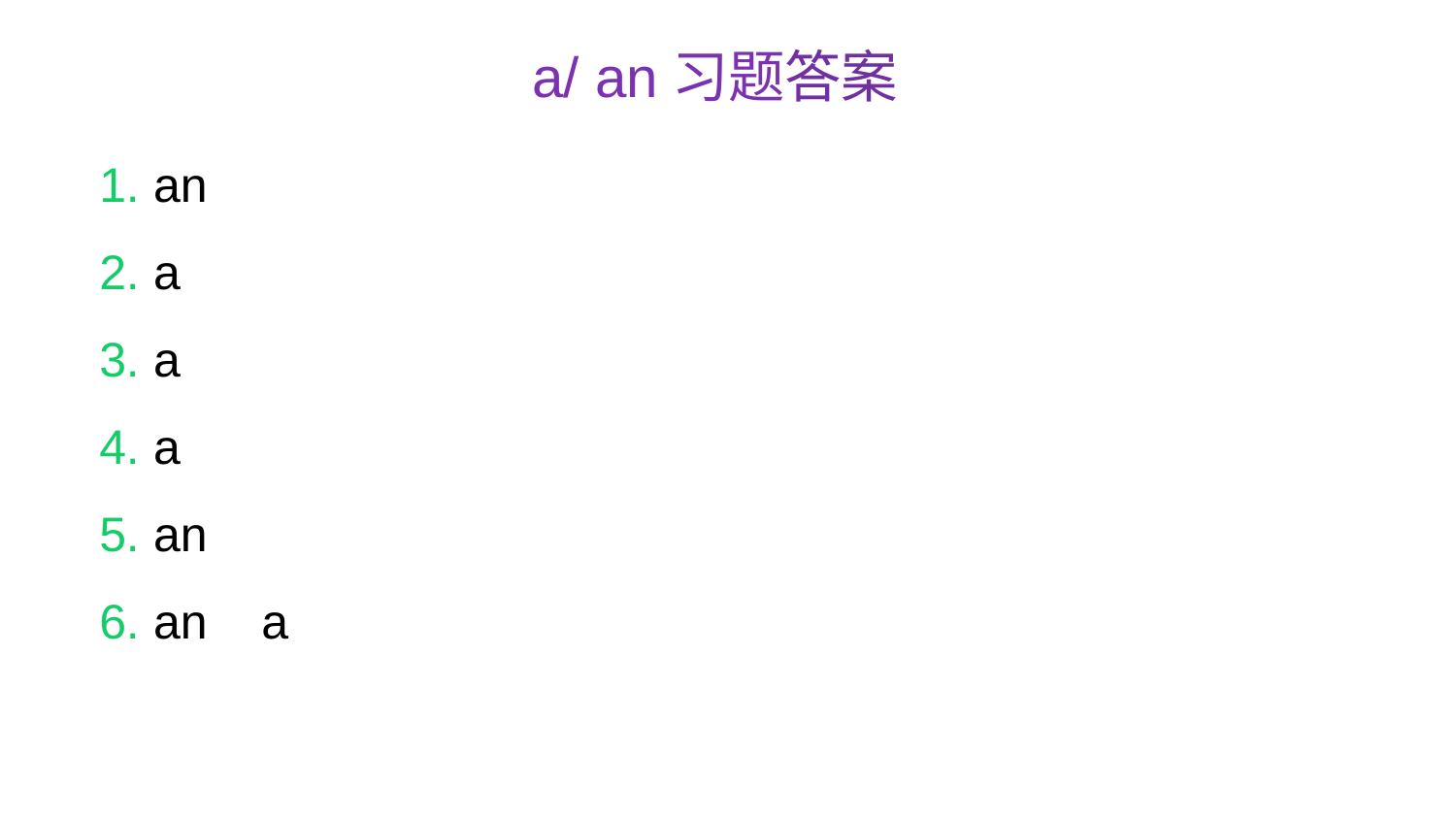

a/ an习题答案
1. an
2. a
3. a
4. a
5. an
6. an    a